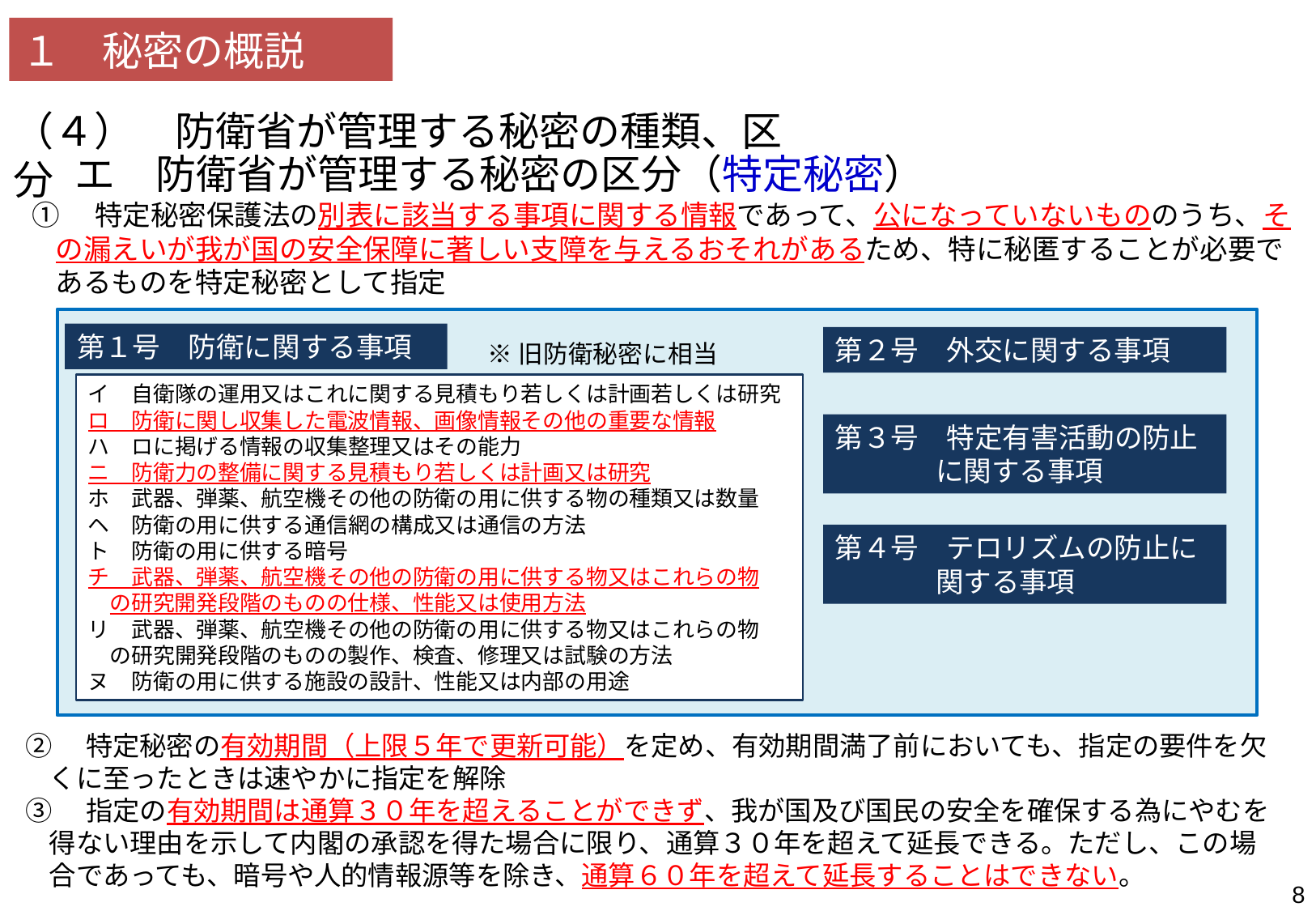

１　秘密の概説
（４）　防衛省が管理する秘密の種類、区分
 エ　防衛省が管理する秘密の区分（特定秘密）
①　特定秘密保護法の別表に該当する事項に関する情報であって、公になっていないもののうち、その漏えいが我が国の安全保障に著しい支障を与えるおそれがあるため、特に秘匿することが必要であるものを特定秘密として指定
| 24 | 特別防衛秘密／特定秘密／装備品等秘密に関する法律、政令、訓令、事務次官通達その他関係規則の条文の内容、解説が記載されているか。 |
| --- | --- |

第１号　防衛に関する事項
第２号　外交に関する事項
※旧防衛秘密に相当
イ　自衛隊の運用又はこれに関する見積もり若しくは計画若しくは研究
ロ　防衛に関し収集した電波情報、画像情報その他の重要な情報
ハ　ロに掲げる情報の収集整理又はその能力
ニ　防衛力の整備に関する見積もり若しくは計画又は研究
ホ　武器、弾薬、航空機その他の防衛の用に供する物の種類又は数量
ヘ　防衛の用に供する通信網の構成又は通信の方法
ト　防衛の用に供する暗号
チ　武器、弾薬、航空機その他の防衛の用に供する物又はこれらの物
　の研究開発段階のものの仕様、性能又は使用方法
リ　武器、弾薬、航空機その他の防衛の用に供する物又はこれらの物
　の研究開発段階のものの製作、検査、修理又は試験の方法
ヌ　防衛の用に供する施設の設計、性能又は内部の用途
第３号　特定有害活動の防止に関する事項
第４号　テロリズムの防止に関する事項
②　特定秘密の有効期間（上限５年で更新可能）を定め、有効期間満了前においても、指定の要件を欠くに至ったときは速やかに指定を解除
③　指定の有効期間は通算３０年を超えることができず、我が国及び国民の安全を確保する為にやむを得ない理由を示して内閣の承認を得た場合に限り、通算３０年を超えて延長できる。ただし、この場合であっても、暗号や人的情報源等を除き、通算６０年を超えて延長することはできない。
8